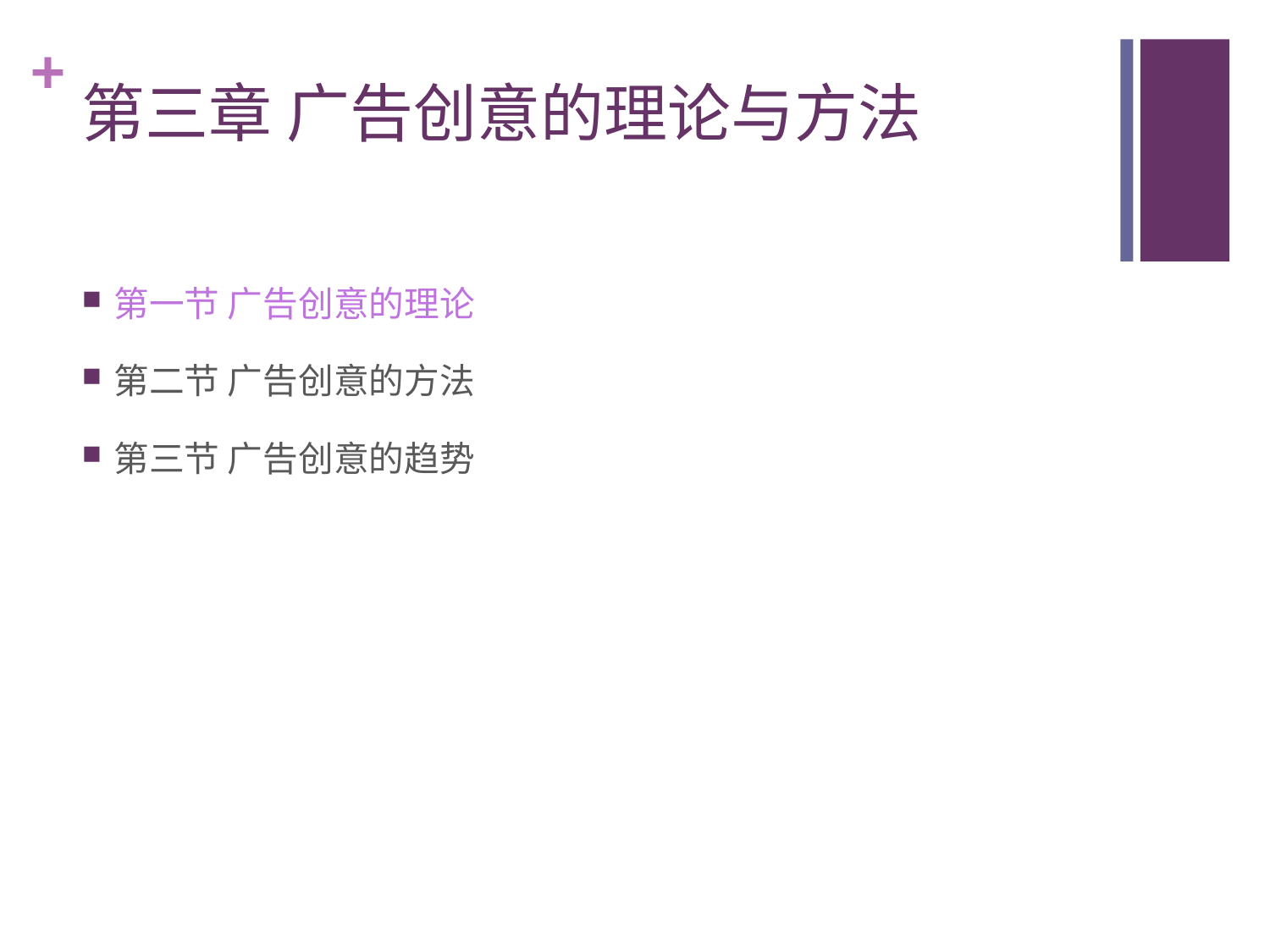

# 第三章 广告创意的理论与方法
第一节 广告创意的理论
第二节 广告创意的方法
第三节 广告创意的趋势